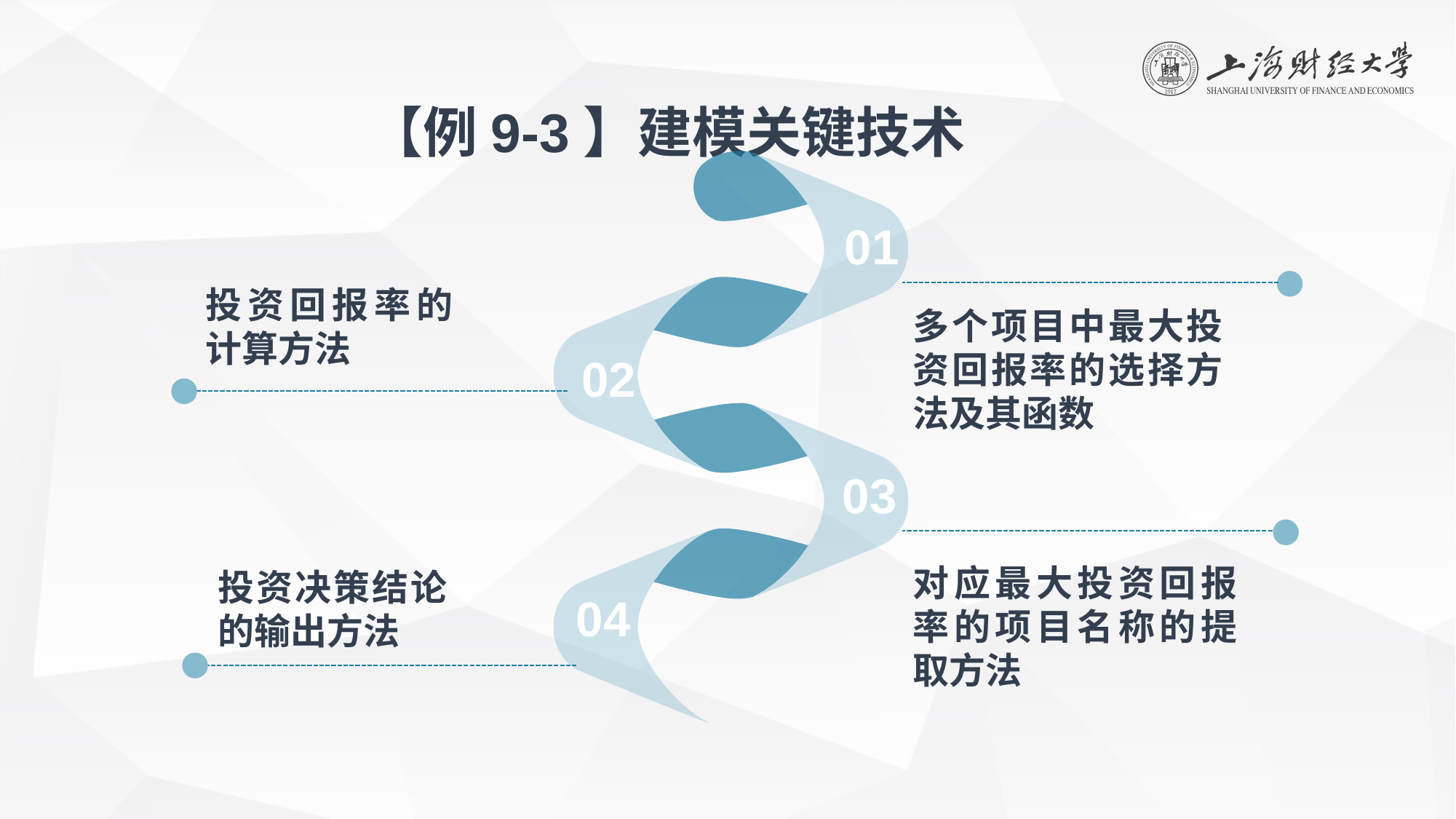

【例9-3】建模关键技术

01

投资回报率的计算方法

多个项目中最大投资回报率的选择方法及其函数
02

03

对应最大投资回报率的项目名称的提取方法
投资决策结论的输出方法
04